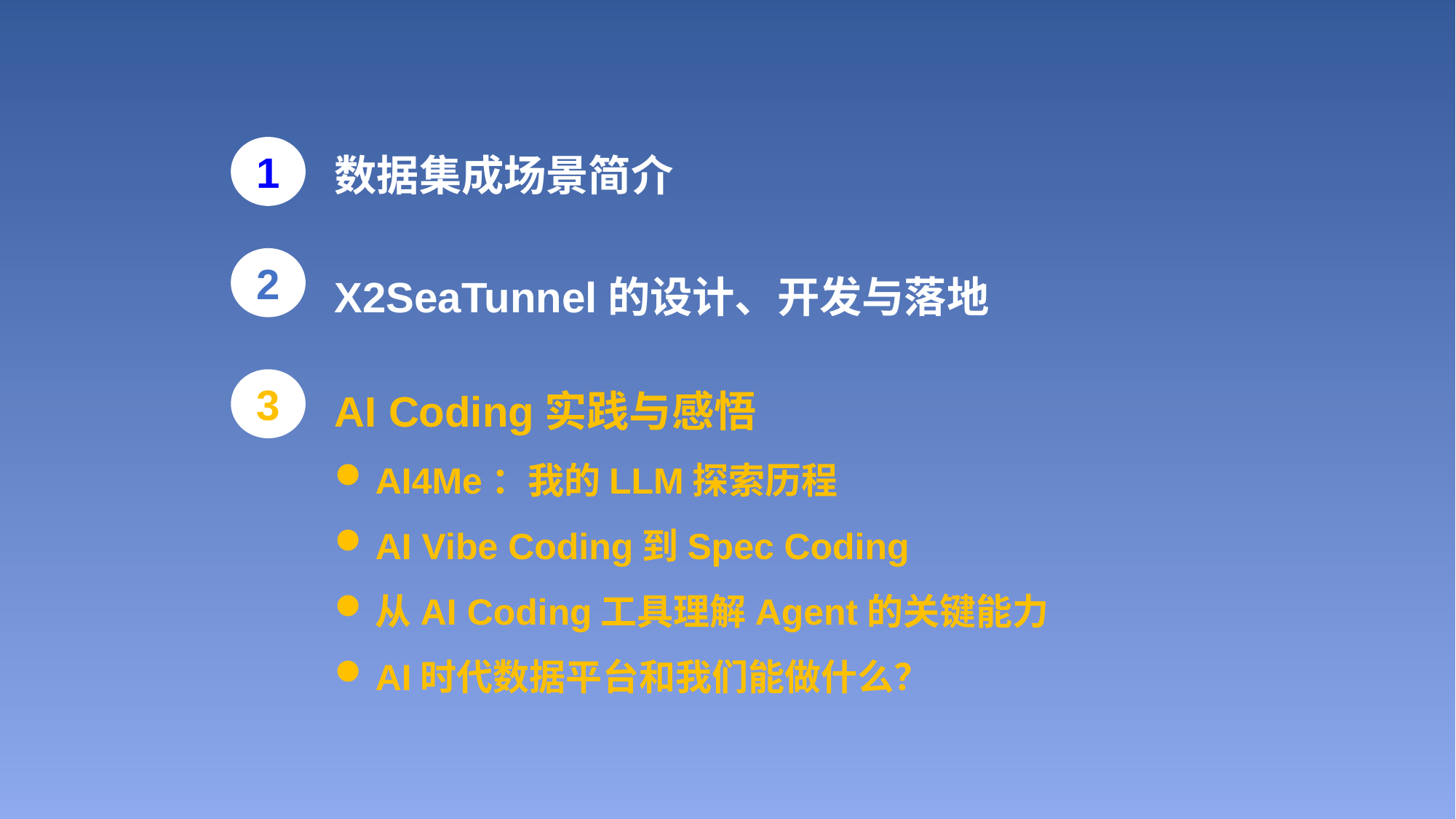

数据集成场景简介
1
X2SeaTunnel的设计、开发与落地
2
AI Coding实践与感悟
AI4Me：我的LLM探索历程
AI Vibe Coding到Spec Coding
从AI Coding工具理解Agent的关键能力
AI时代数据平台和我们能做什么？
3